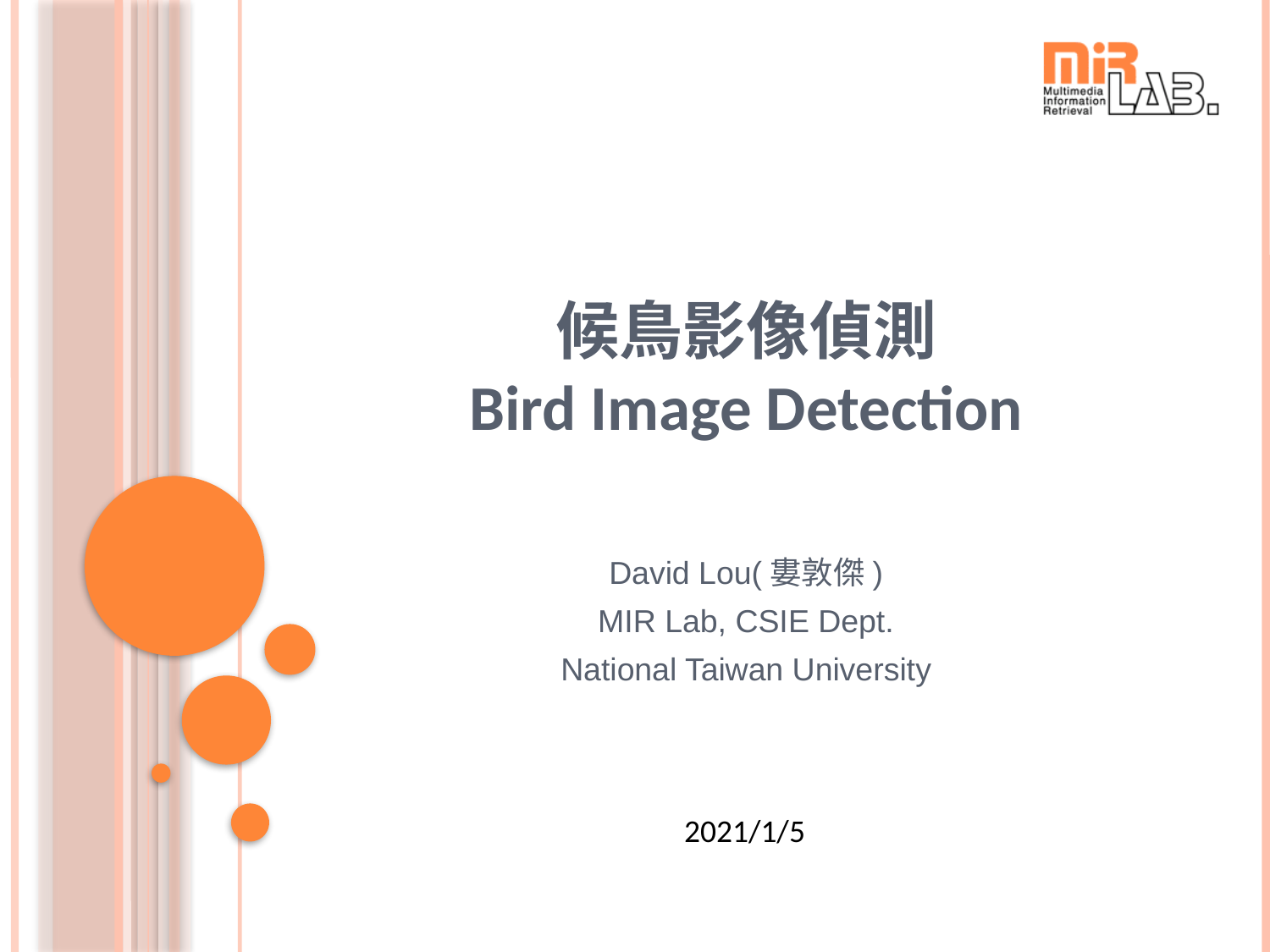

# 候鳥影像偵測 Bird Image Detection
David Lou(婁敦傑)
MIR Lab, CSIE Dept.
National Taiwan University
2021/1/5